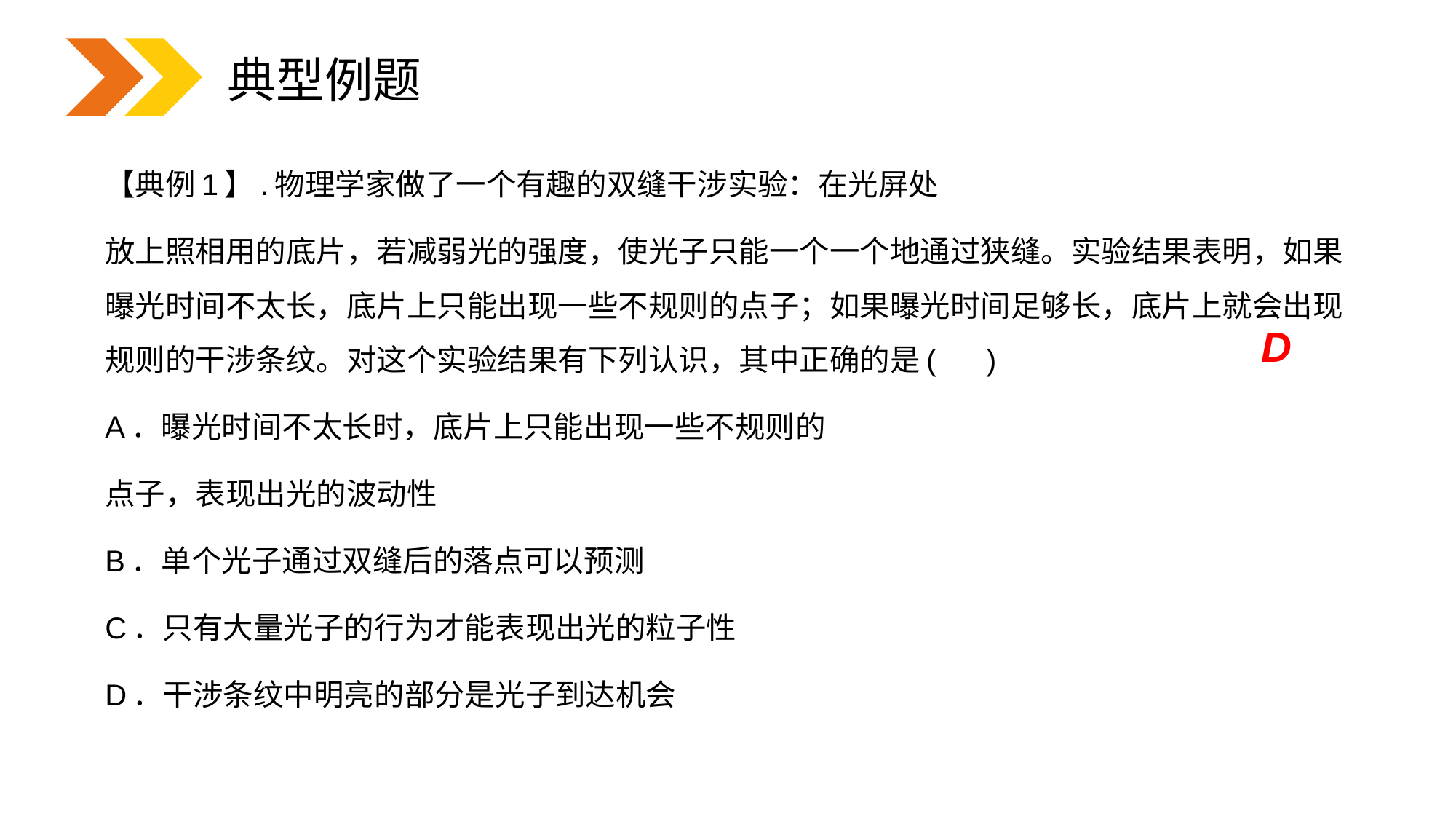

典型例题
【典例1】.物理学家做了一个有趣的双缝干涉实验：在光屏处
放上照相用的底片，若减弱光的强度，使光子只能一个一个地通过狭缝。实验结果表明，如果曝光时间不太长，底片上只能出现一些不规则的点子；如果曝光时间足够长，底片上就会出现规则的干涉条纹。对这个实验结果有下列认识，其中正确的是(      )
A．曝光时间不太长时，底片上只能出现一些不规则的
点子，表现出光的波动性
B．单个光子通过双缝后的落点可以预测
C．只有大量光子的行为才能表现出光的粒子性
D．干涉条纹中明亮的部分是光子到达机会
D